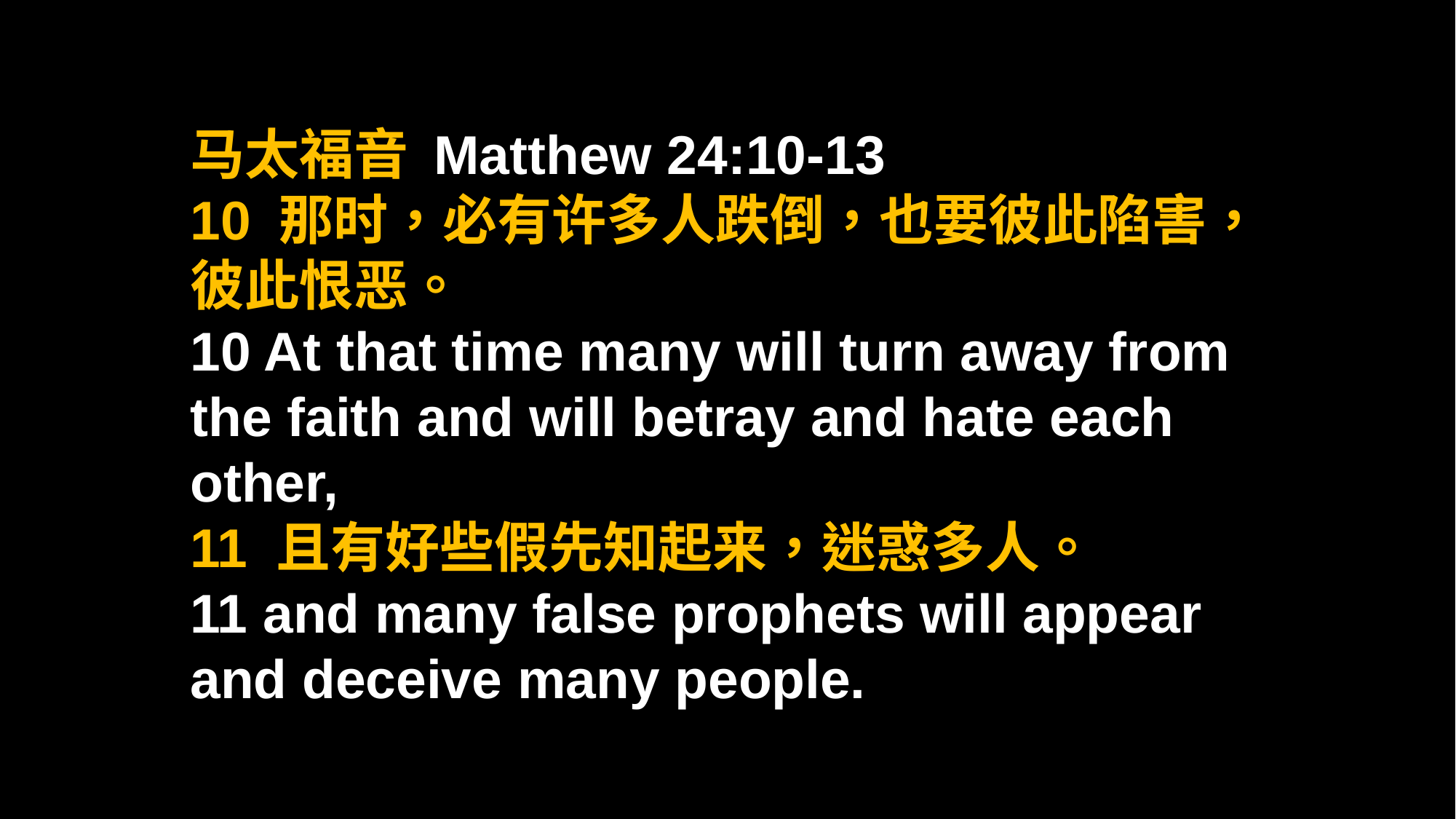

马太福音 Matthew 24:10-13
10 那时，必有许多人跌倒，也要彼此陷害，彼此恨恶。
10 At that time many will turn away from the faith and will betray and hate each other,
11 且有好些假先知起来，迷惑多人。
11 and many false prophets will appear and deceive many people.